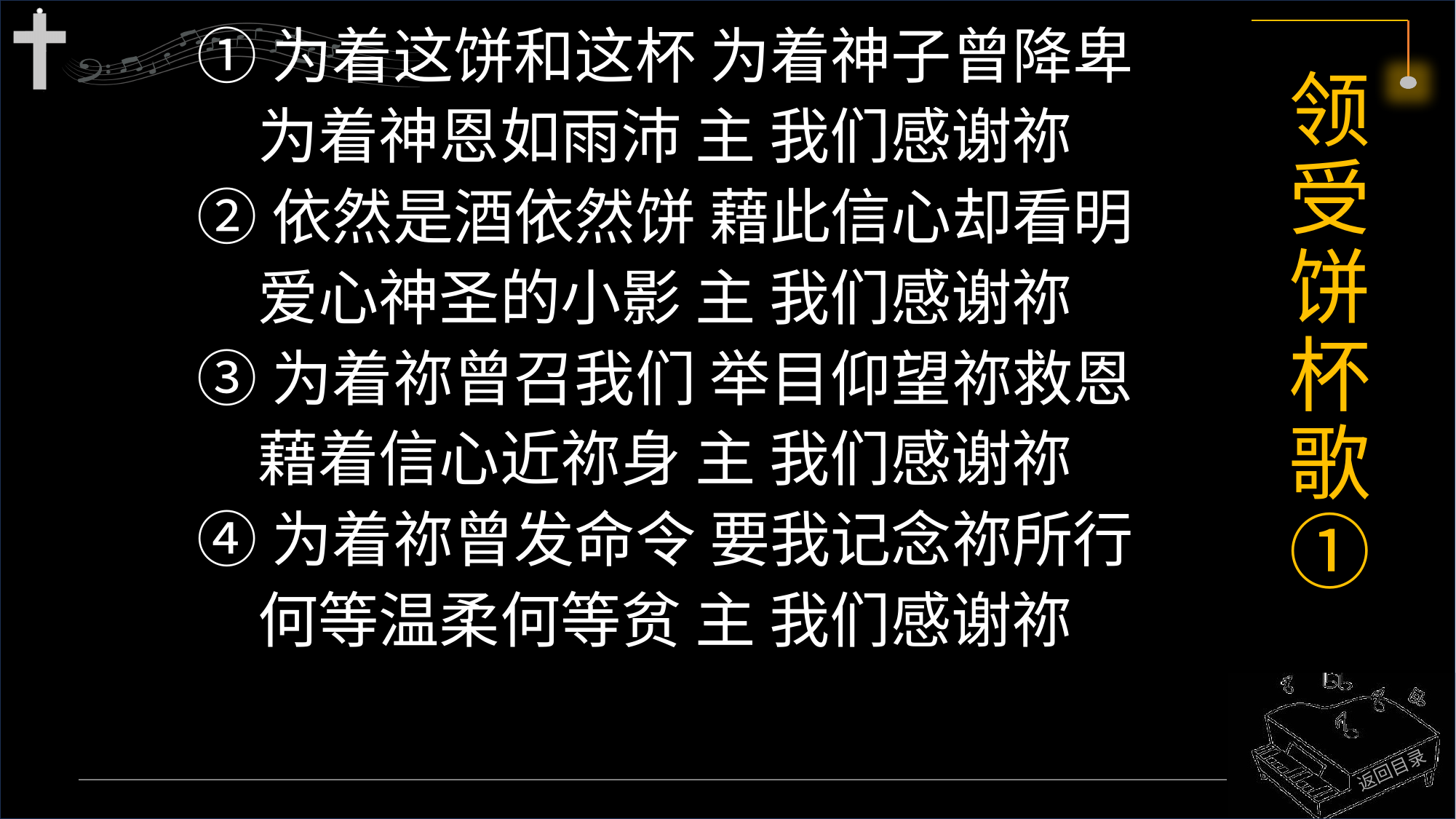

①为着这饼和这杯 为着神子曾降卑
为着神恩如雨沛 主 我们感谢祢
②依然是酒依然饼 藉此信心却看明
爱心神圣的小影 主 我们感谢祢
③为着祢曾召我们 举目仰望祢救恩
藉着信心近祢身 主 我们感谢祢
④为着祢曾发命令 要我记念祢所行
何等温柔何等贫 主 我们感谢祢
# 领受饼杯歌 ①